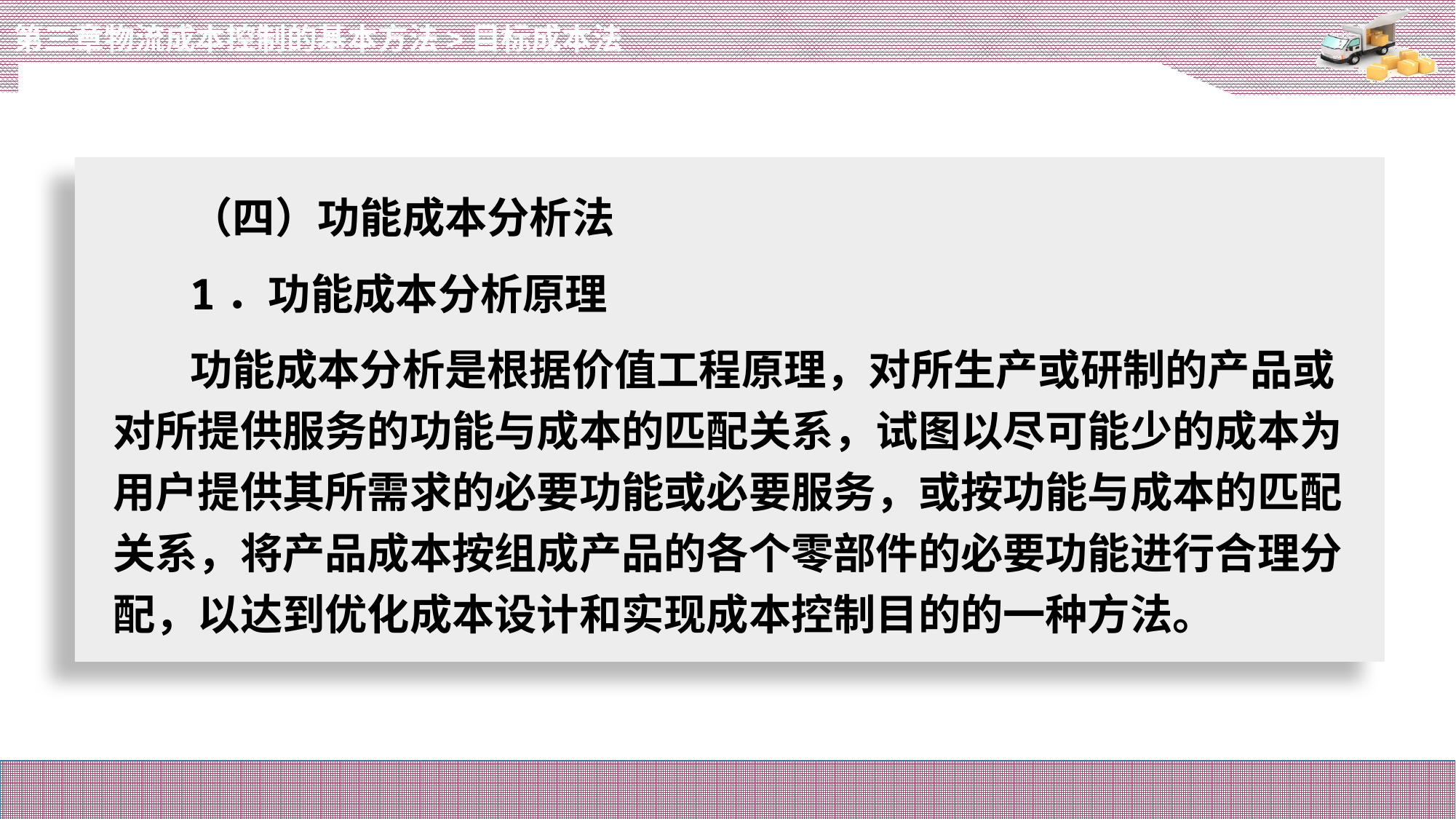

第三章物流成本控制的基本方法>目标成本法
# （四）功能成本分析法
1．功能成本分析原理
功能成本分析是根据价值工程原理，对所生产或研制的产品或对所提供服务的功能与成本的匹配关系，试图以尽可能少的成本为用户提供其所需求的必要功能或必要服务，或按功能与成本的匹配关系，将产品成本按组成产品的各个零部件的必要功能进行合理分配，以达到优化成本设计和实现成本控制目的的一种方法。